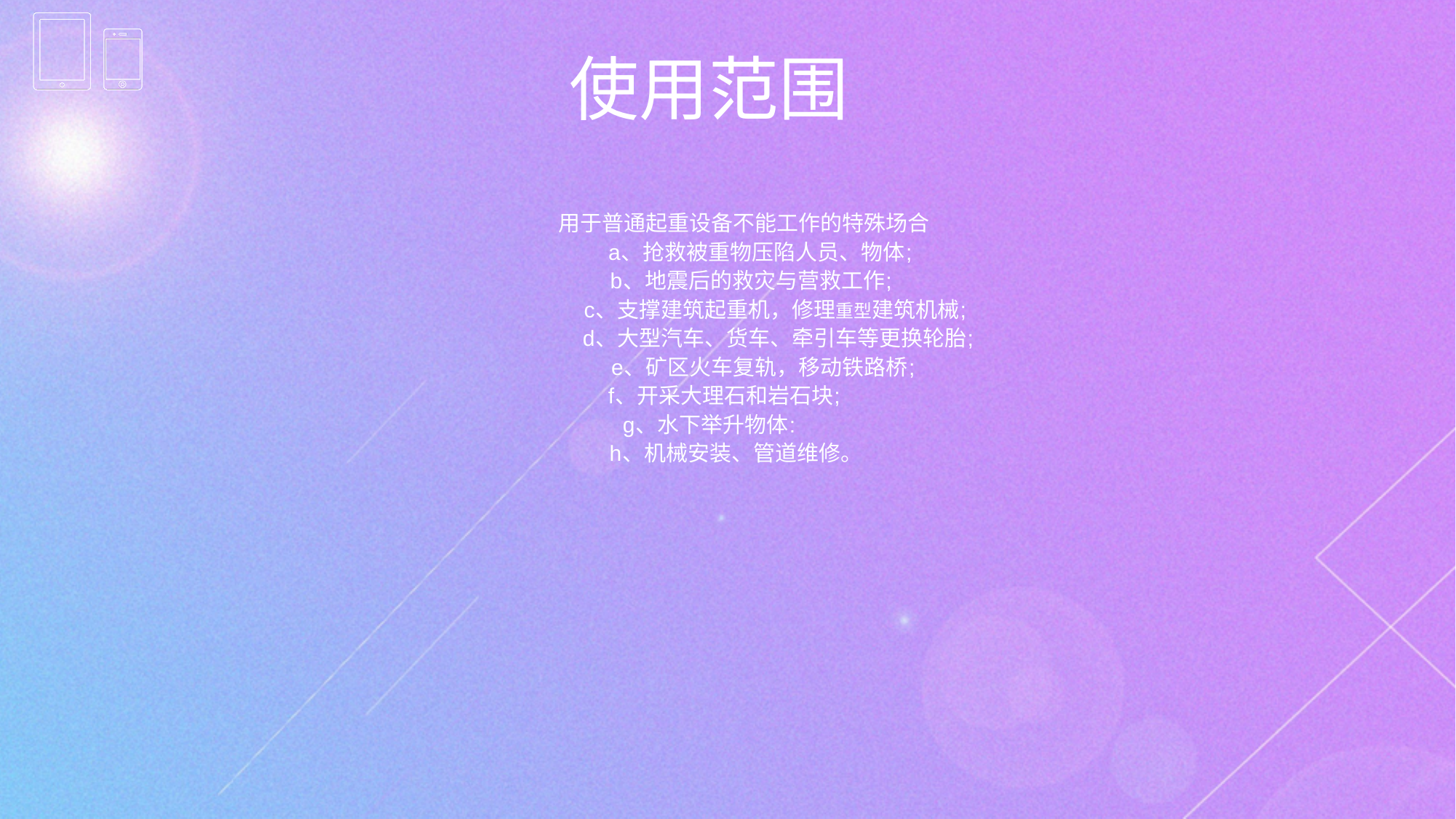

使用范围
                 用于普通起重设备不能工作的特殊场合
                 a、抢救被重物压陷人员、物体;
              b、地震后的救灾与营救工作;
                      c、支撑建筑起重机，修理重型建筑机械;
                       d、大型汽车、货车、牵引车等更换轮胎;
                  e、矿区火车复轨，移动铁路桥;
      f、开采大理石和岩石块;
g、水下举升物体:
         h、机械安装、管道维修。